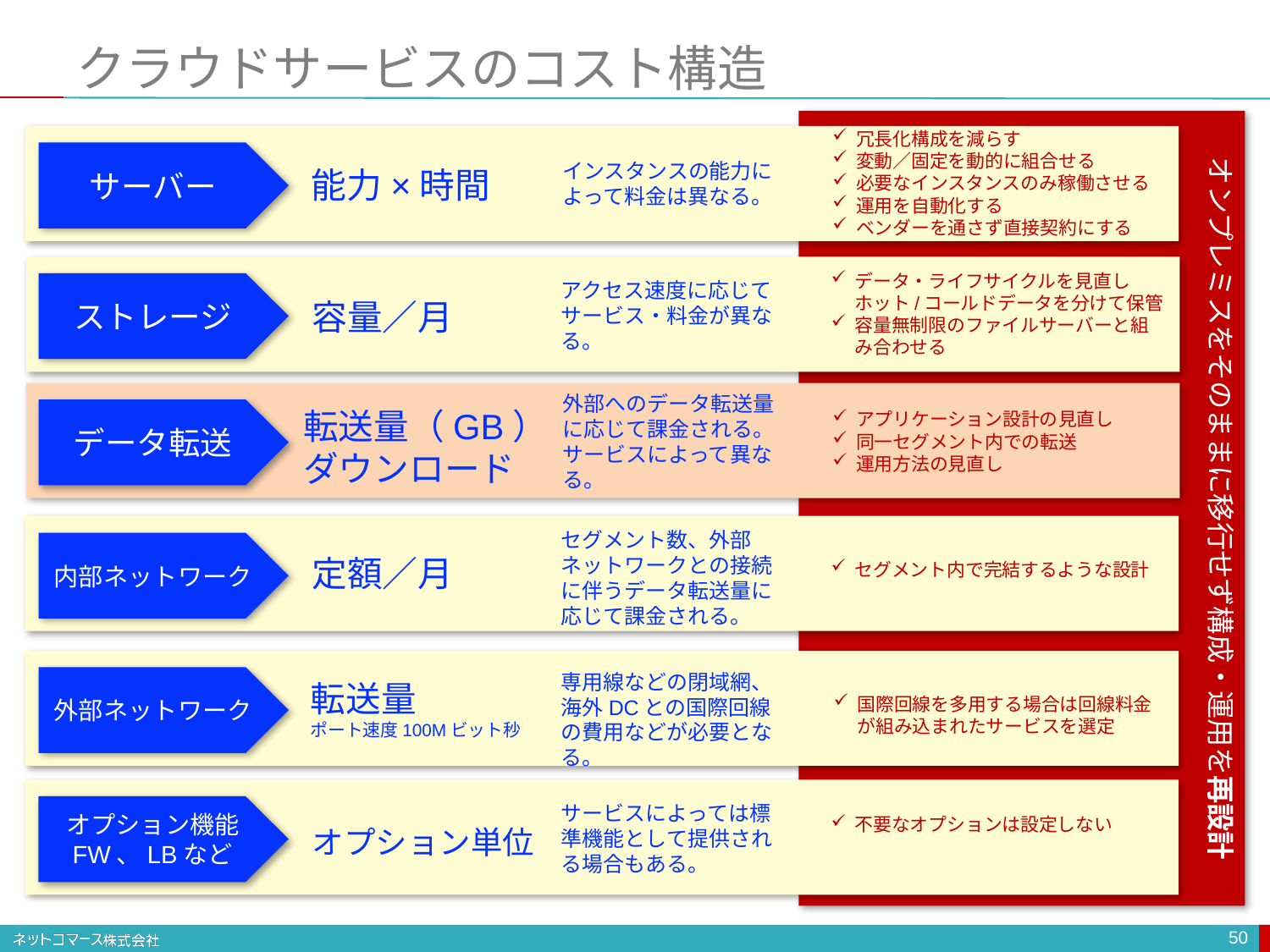

# クラウドサービスのコスト構造

冗長化構成を減らす
変動／固定を動的に組合せる
必要なインスタンスのみ稼働させる
運用を自動化する
ベンダーを通さず直接契約にする

サーバー
オンプレミスをそのままに移行せず構成・運用を再設計
インスタンスの能力によって料金は異なる。
能力×時間

データ・ライフサイクルを見直しホット/コールドデータを分けて保管
容量無制限のファイルサーバーと組み合わせる
アクセス速度に応じてサービス・料金が異なる。
ストレージ
容量／月

外部へのデータ転送量に応じて課金される。サービスによって異なる。
転送量（GB）
ダウンロード
データ転送
アプリケーション設計の見直し
同一セグメント内での転送
運用方法の見直し

セグメント数、外部ネットワークとの接続に伴うデータ転送量に応じて課金される。
内部ネットワーク
定額／月
セグメント内で完結するような設計

専用線などの閉域網、海外DCとの国際回線の費用などが必要となる。
外部ネットワーク
転送量
ポート速度100Mビット秒
国際回線を多用する場合は回線料金が組み込まれたサービスを選定

サービスによっては標準機能として提供される場合もある。
オプション機能
FW、LBなど
不要なオプションは設定しない
オプション単位
50